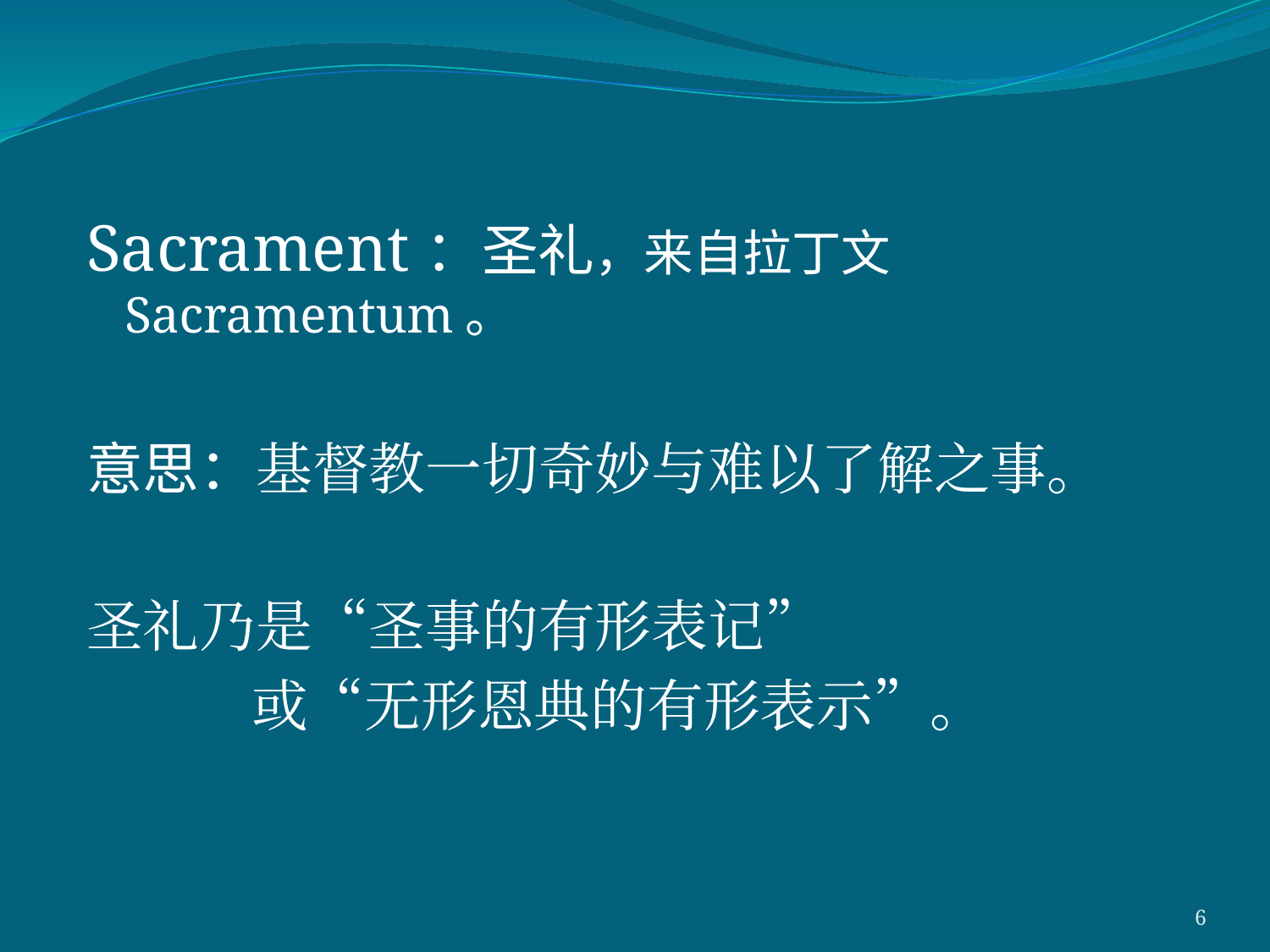

Sacrament：圣礼，来自拉丁文Sacramentum。

意思：基督教一切奇妙与难以了解之事。

圣礼乃是“圣事的有形表记”
		或“无形恩典的有形表示”。

6